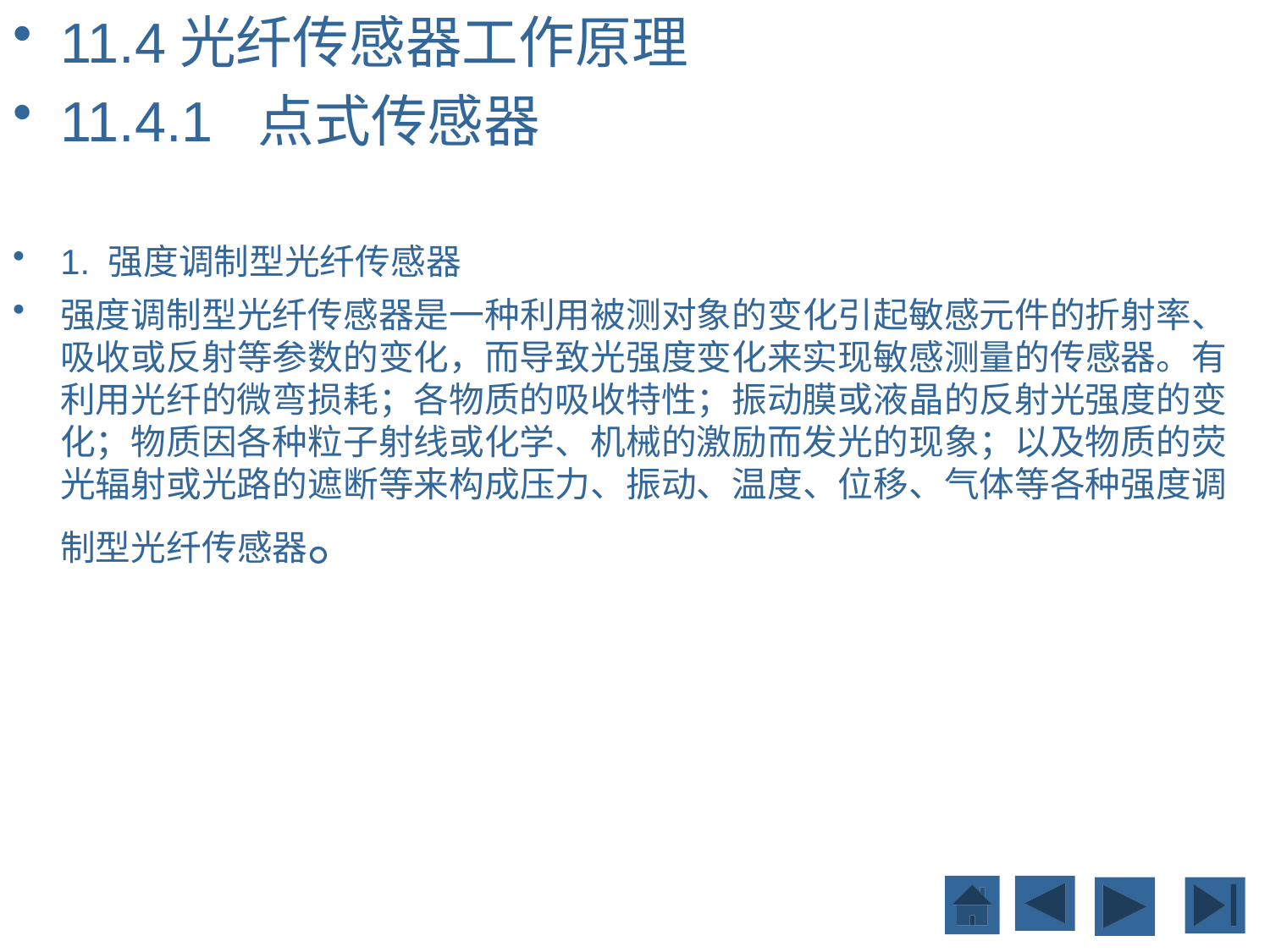

11.4光纤传感器工作原理
11.4.1  点式传感器

1. 强度调制型光纤传感器
强度调制型光纤传感器是一种利用被测对象的变化引起敏感元件的折射率、吸收或反射等参数的变化，而导致光强度变化来实现敏感测量的传感器。有利用光纤的微弯损耗；各物质的吸收特性；振动膜或液晶的反射光强度的变化；物质因各种粒子射线或化学、机械的激励而发光的现象；以及物质的荧光辐射或光路的遮断等来构成压力、振动、温度、位移、气体等各种强度调制型光纤传感器。